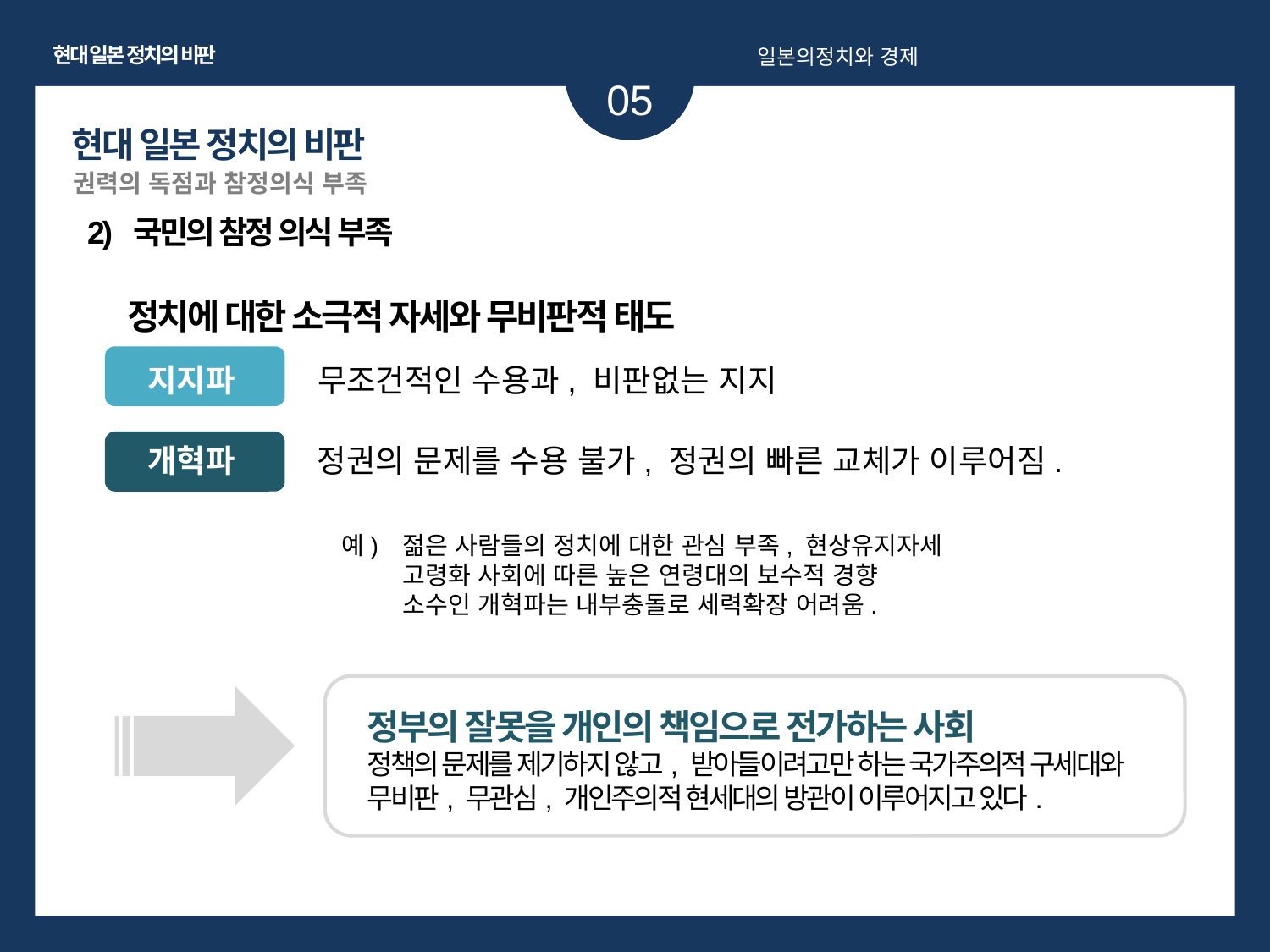

현대 일본 정치의 비판
일본의정치와 경제
05

현대 일본 정치의 비판

권력의 독점과 참정의식 부족
2)  국민의 참정 의식 부족
정치에 대한 소극적 자세와 무비판적 태도

지지파
무조건적인 수용과, 비판없는 지지

개혁파
정권의 문제를 수용 불가, 정권의 빠른 교체가 이루어짐.
예)
젊은 사람들의 정치에 대한 관심 부족, 현상유지자세
고령화 사회에 따른 높은 연령대의 보수적 경향
소수인 개혁파는 내부충돌로 세력확장 어려움.
정부의 잘못을 개인의 책임으로 전가하는 사회
정책의 문제를 제기하지 않고, 받아들이려고만 하는 국가주의적 구세대와  무비판, 무관심, 개인주의적 현세대의 방관이 이루어지고 있다.